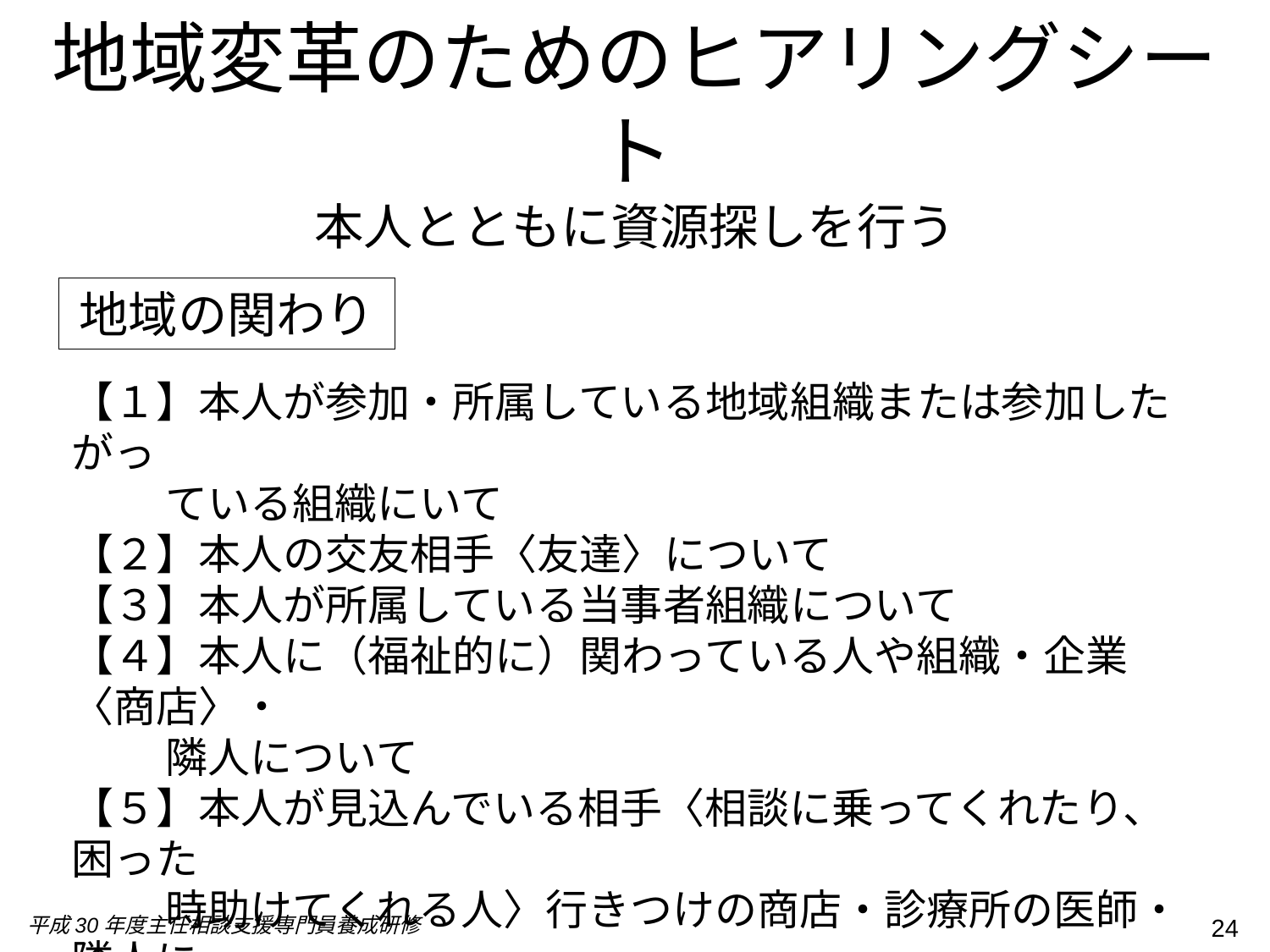

# 地域変革のためのヒアリングシート 本人とともに資源探しを行う
地域の関わり
【１】本人が参加・所属している地域組織または参加したがっ
　　 ている組織にいて
【２】本人の交友相手〈友達〉について
【３】本人が所属している当事者組織について
【４】本人に（福祉的に）関わっている人や組織・企業〈商店〉・
　　 隣人について
【５】本人が見込んでいる相手〈相談に乗ってくれたり、困った
　　 時助けてくれる人〉行きつけの商店・診療所の医師・隣人に
　 　ついて
平成30年度主任相談支援専門員養成研修
24